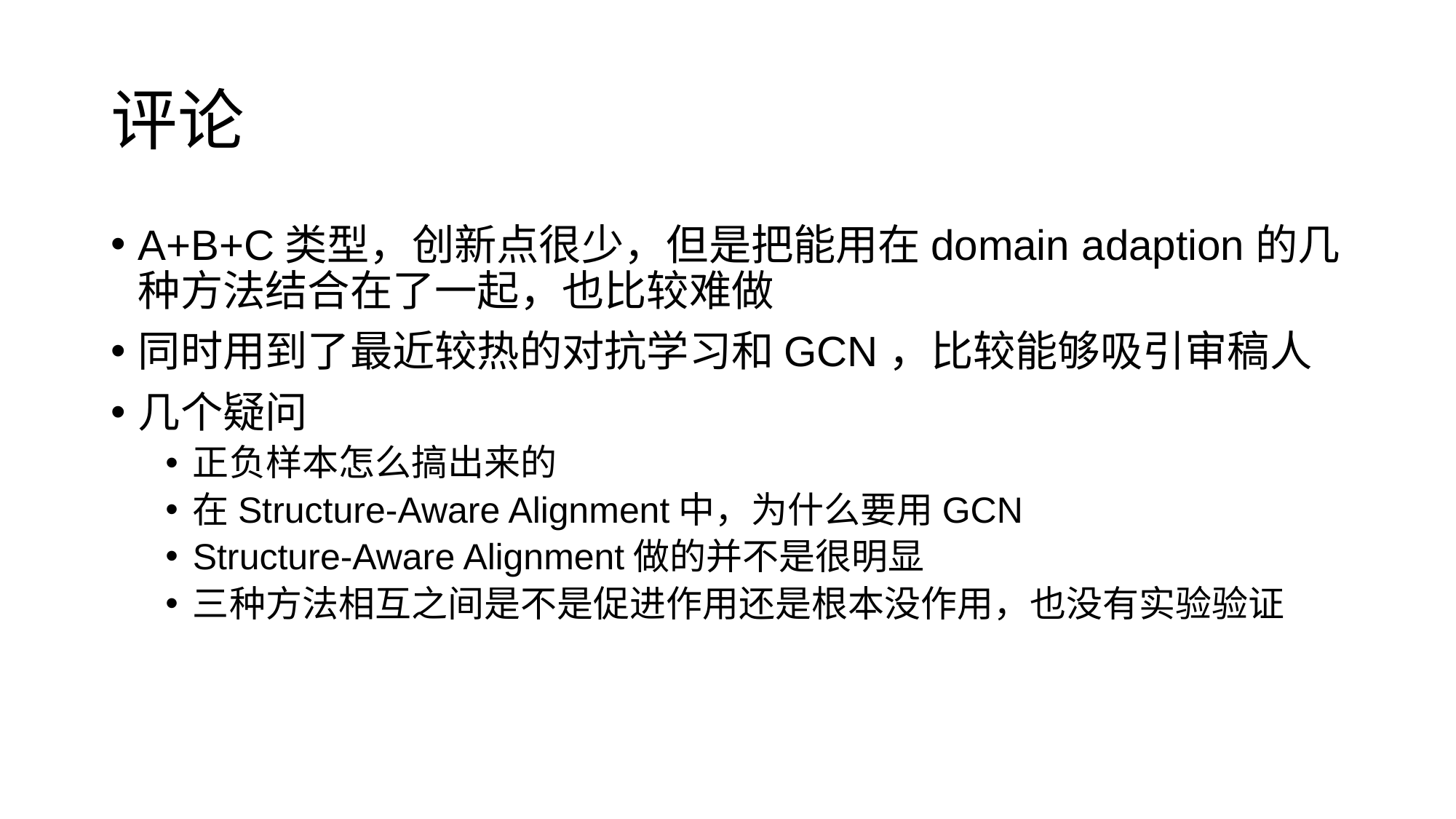

# 评论
A+B+C类型，创新点很少，但是把能用在domain adaption的几种方法结合在了一起，也比较难做
同时用到了最近较热的对抗学习和GCN，比较能够吸引审稿人
几个疑问
正负样本怎么搞出来的
在Structure-Aware Alignment中，为什么要用GCN
Structure-Aware Alignment做的并不是很明显
三种方法相互之间是不是促进作用还是根本没作用，也没有实验验证